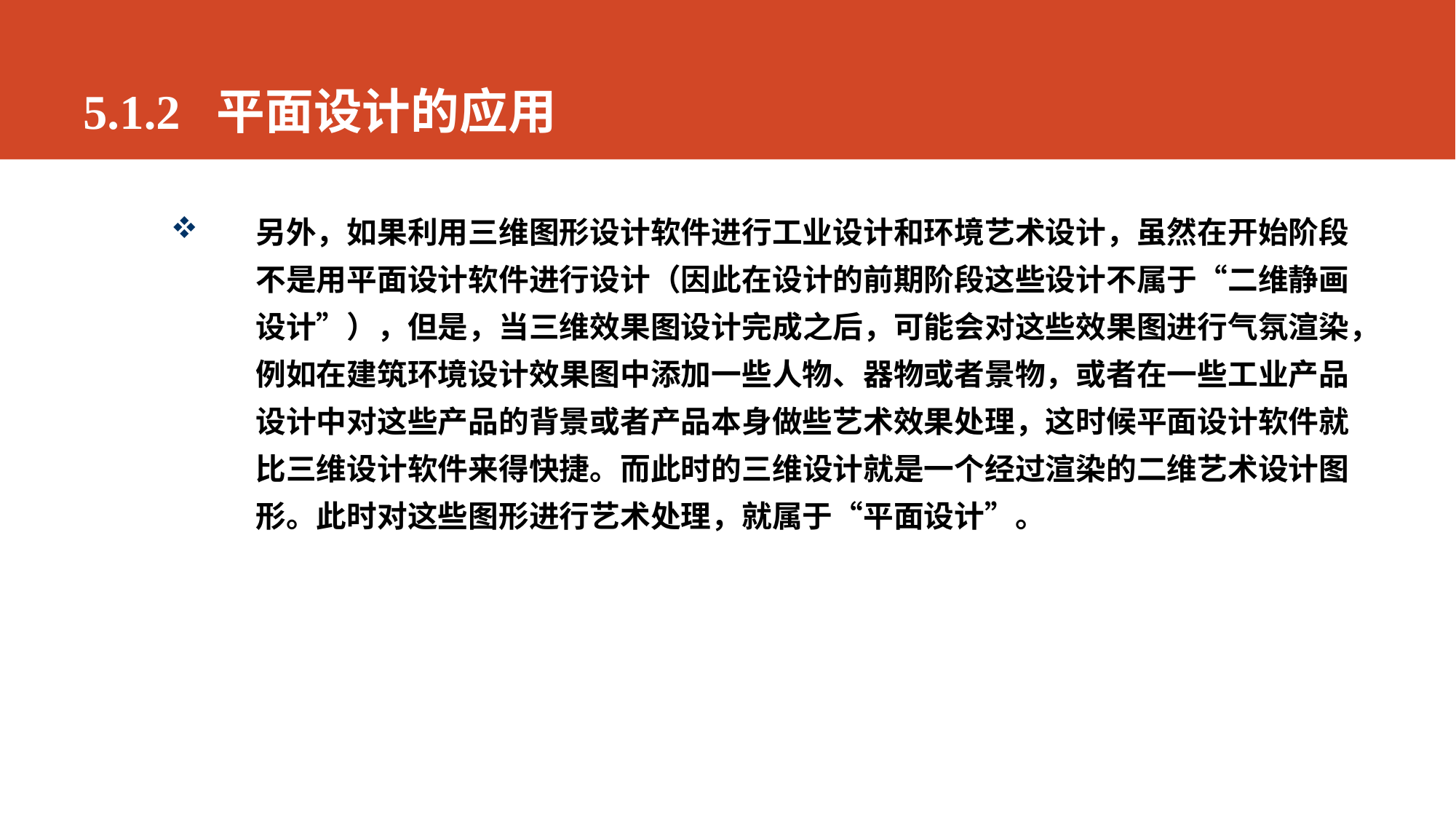

# 5.1.2  平面设计的应用
另外，如果利用三维图形设计软件进行工业设计和环境艺术设计，虽然在开始阶段不是用平面设计软件进行设计（因此在设计的前期阶段这些设计不属于“二维静画设计”），但是，当三维效果图设计完成之后，可能会对这些效果图进行气氛渲染，例如在建筑环境设计效果图中添加一些人物、器物或者景物，或者在一些工业产品设计中对这些产品的背景或者产品本身做些艺术效果处理，这时候平面设计软件就比三维设计软件来得快捷。而此时的三维设计就是一个经过渲染的二维艺术设计图形。此时对这些图形进行艺术处理，就属于“平面设计”。